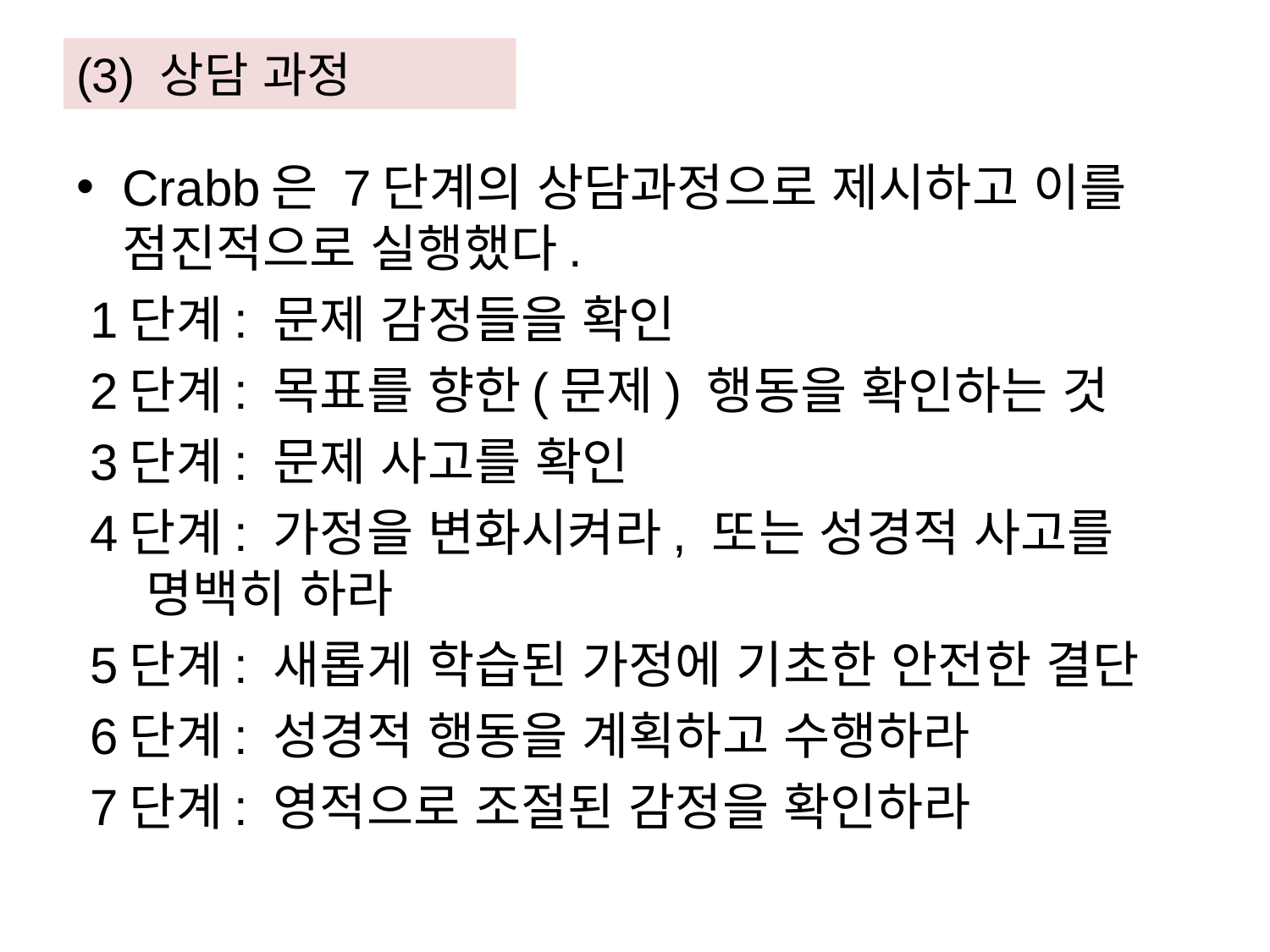

# (3) 상담 과정
Crabb은 7단계의 상담과정으로 제시하고 이를 점진적으로 실행했다.
 1단계: 문제 감정들을 확인
 2단계: 목표를 향한(문제) 행동을 확인하는 것
 3단계: 문제 사고를 확인
 4단계: 가정을 변화시켜라, 또는 성경적 사고를 명백히 하라
 5단계: 새롭게 학습된 가정에 기초한 안전한 결단
 6단계: 성경적 행동을 계획하고 수행하라
 7단계: 영적으로 조절된 감정을 확인하라